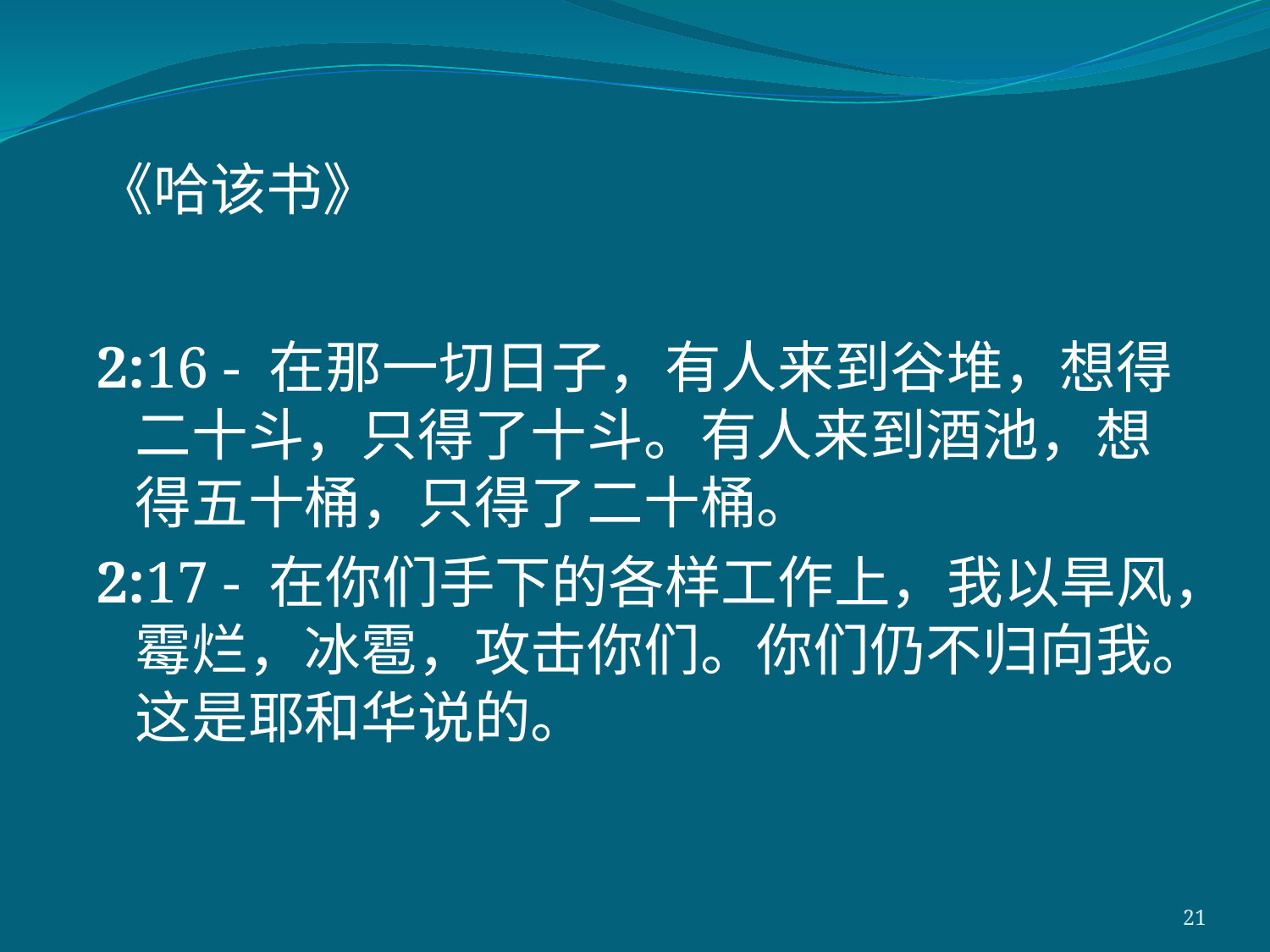

《哈该书》

2:16 - 在那一切日子，有人来到谷堆，想得二十斗，只得了十斗。有人来到酒池，想得五十桶，只得了二十桶。
2:17 - 在你们手下的各样工作上，我以旱风，霉烂，冰雹，攻击你们。你们仍不归向我。这是耶和华说的。

21